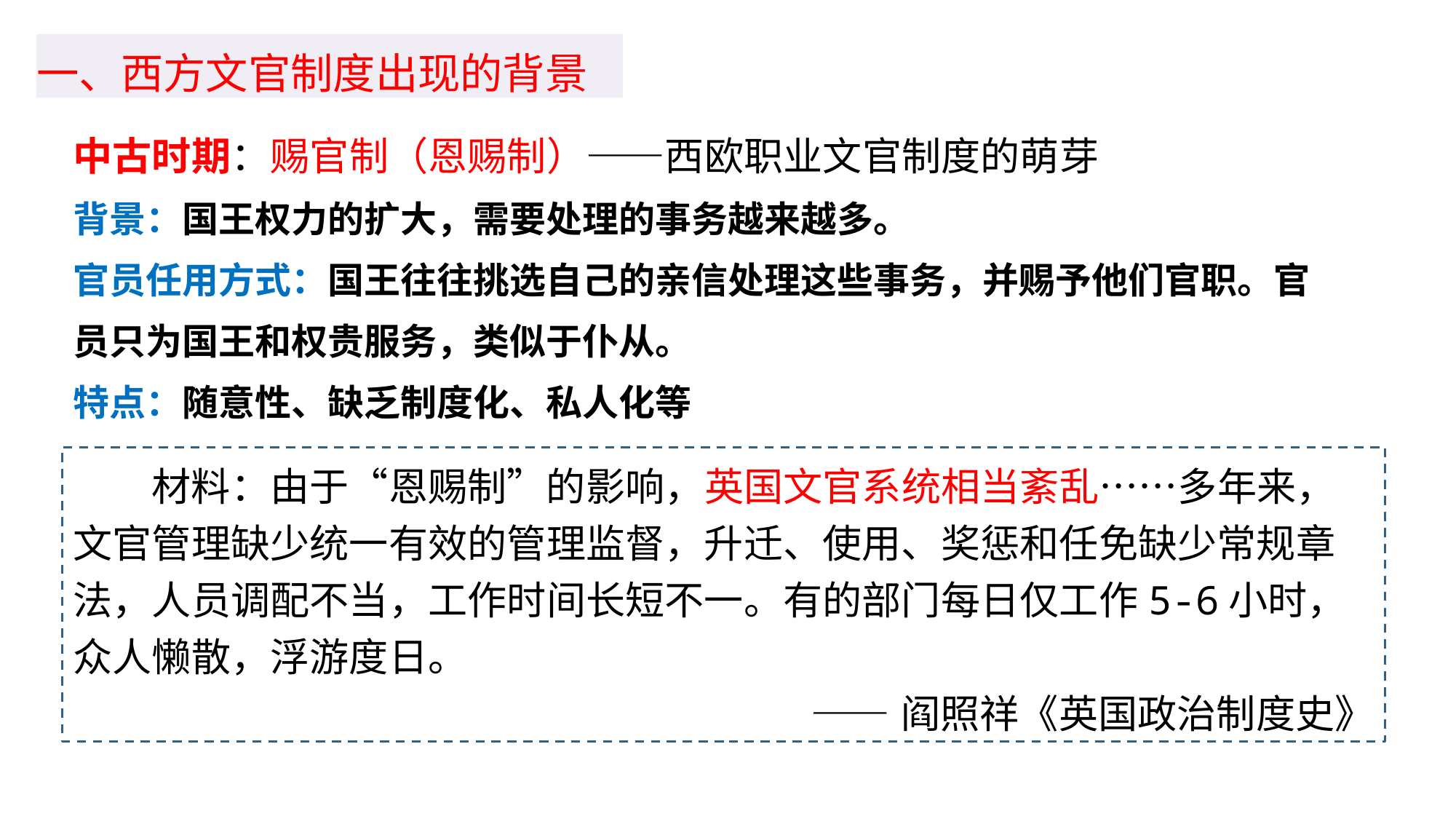

一、西方文官制度出现的背景
中古时期：赐官制（恩赐制）——西欧职业文官制度的萌芽
背景：国王权力的扩大，需要处理的事务越来越多。
官员任用方式：国王往往挑选自己的亲信处理这些事务，并赐予他们官职。官员只为国王和权贵服务，类似于仆从。
特点：随意性、缺乏制度化、私人化等
材料：由于“恩赐制”的影响，英国文官系统相当紊乱……多年来，文官管理缺少统一有效的管理监督，升迁、使用、奖惩和任免缺少常规章法，人员调配不当，工作时间长短不一。有的部门每日仅工作5-6小时，众人懒散，浮游度日。
                                  ——阎照祥《英国政治制度史》